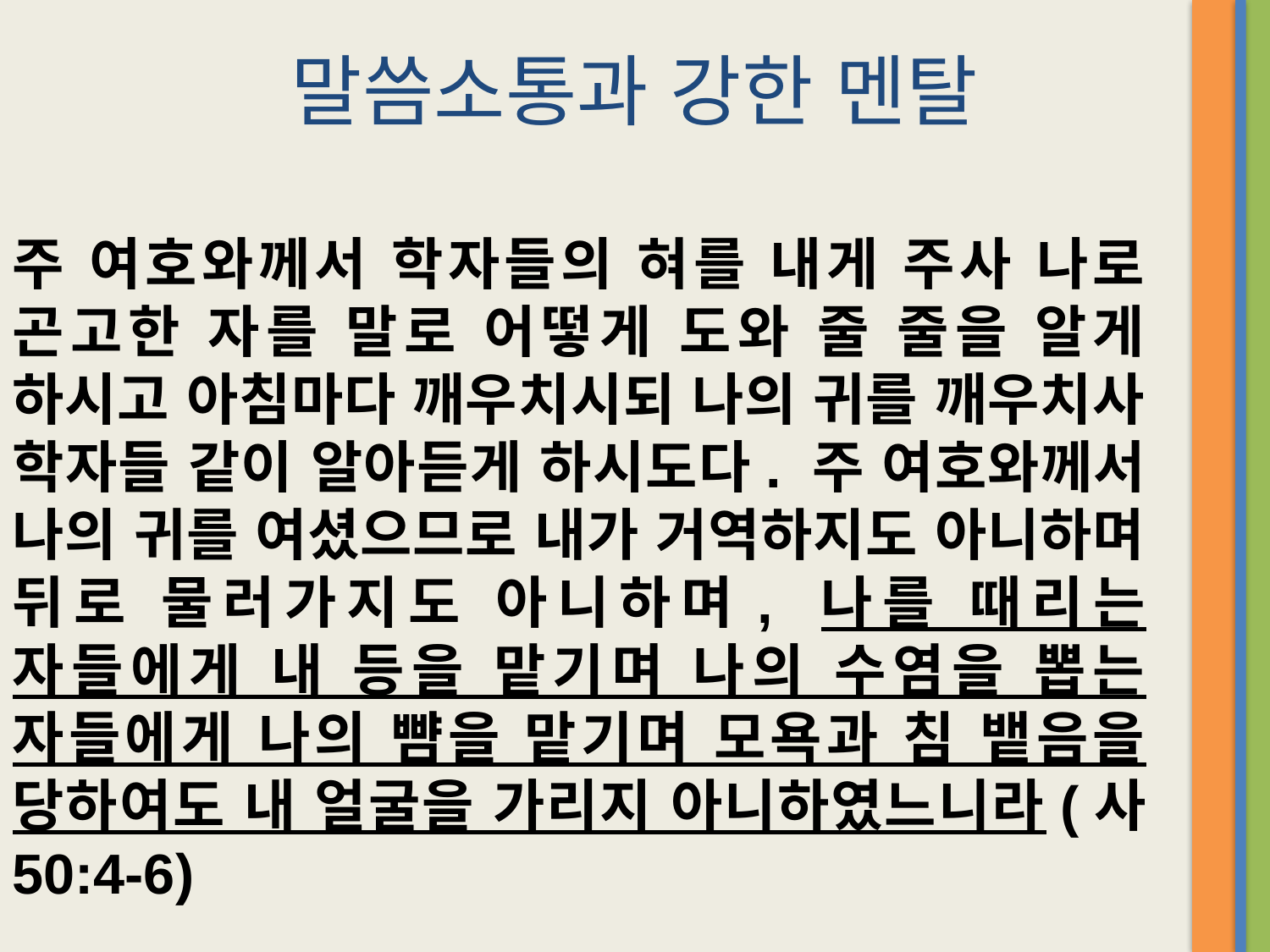

# 말씀소통과 강한 멘탈
주 여호와께서 학자들의 혀를 내게 주사 나로 곤고한 자를 말로 어떻게 도와 줄 줄을 알게 하시고 아침마다 깨우치시되 나의 귀를 깨우치사 학자들 같이 알아듣게 하시도다. 주 여호와께서 나의 귀를 여셨으므로 내가 거역하지도 아니하며 뒤로 물러가지도 아니하며, 나를 때리는 자들에게 내 등을 맡기며 나의 수염을 뽑는 자들에게 나의 뺨을 맡기며 모욕과 침 뱉음을 당하여도 내 얼굴을 가리지 아니하였느니라(사 50:4-6)